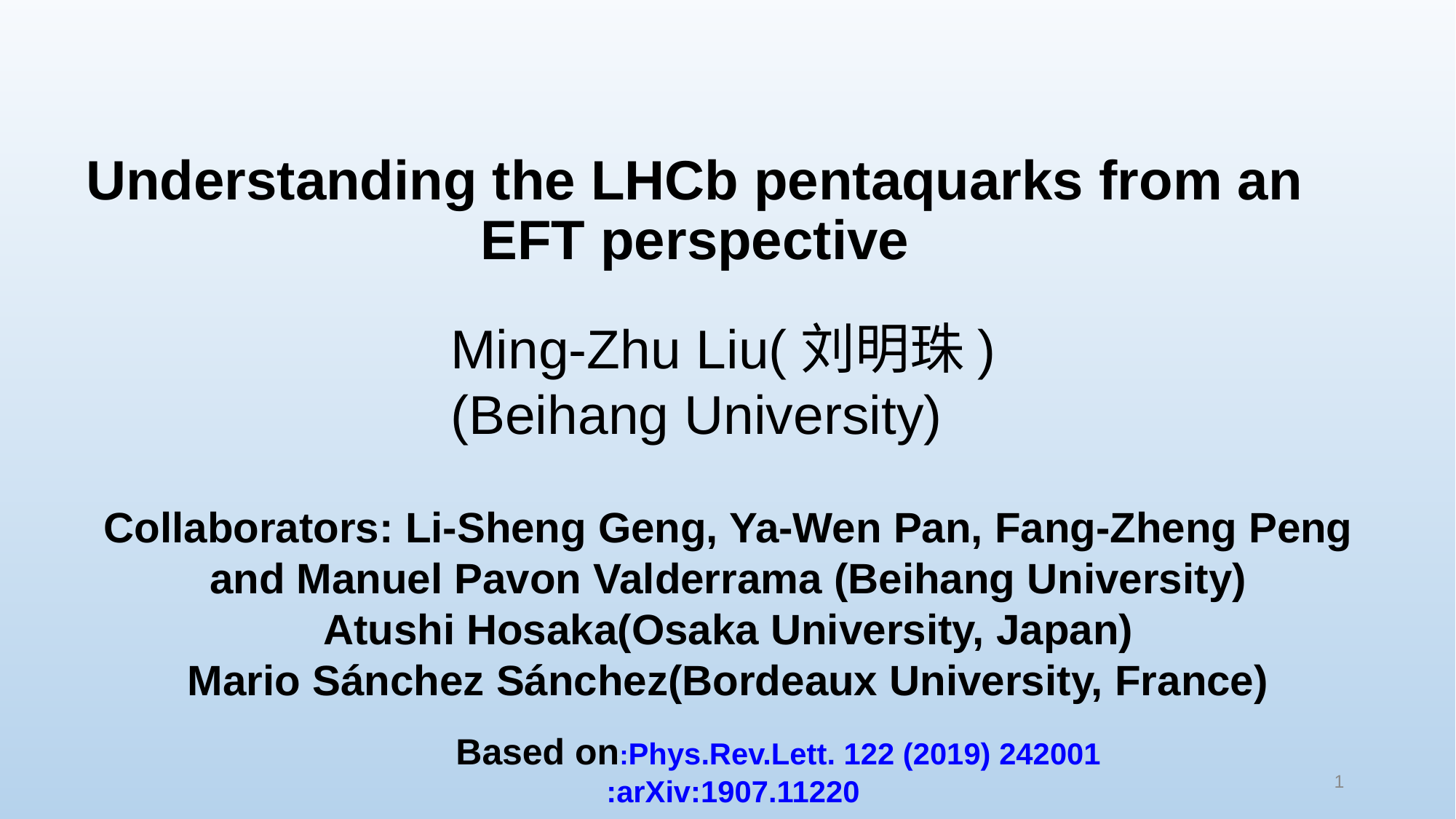

# Understanding the LHCb pentaquarks from an EFT perspective
Ming-Zhu Liu(刘明珠)
(Beihang University)

Collaborators: Li-Sheng Geng, Ya-Wen Pan, Fang-Zheng Peng and Manuel Pavon Valderrama (Beihang University)
Atushi Hosaka(Osaka University, Japan)
Mario Sánchez Sánchez(Bordeaux University, France)
Based on:Phys.Rev.Lett. 122 (2019) 242001
                  :arXiv:1907.11220
1